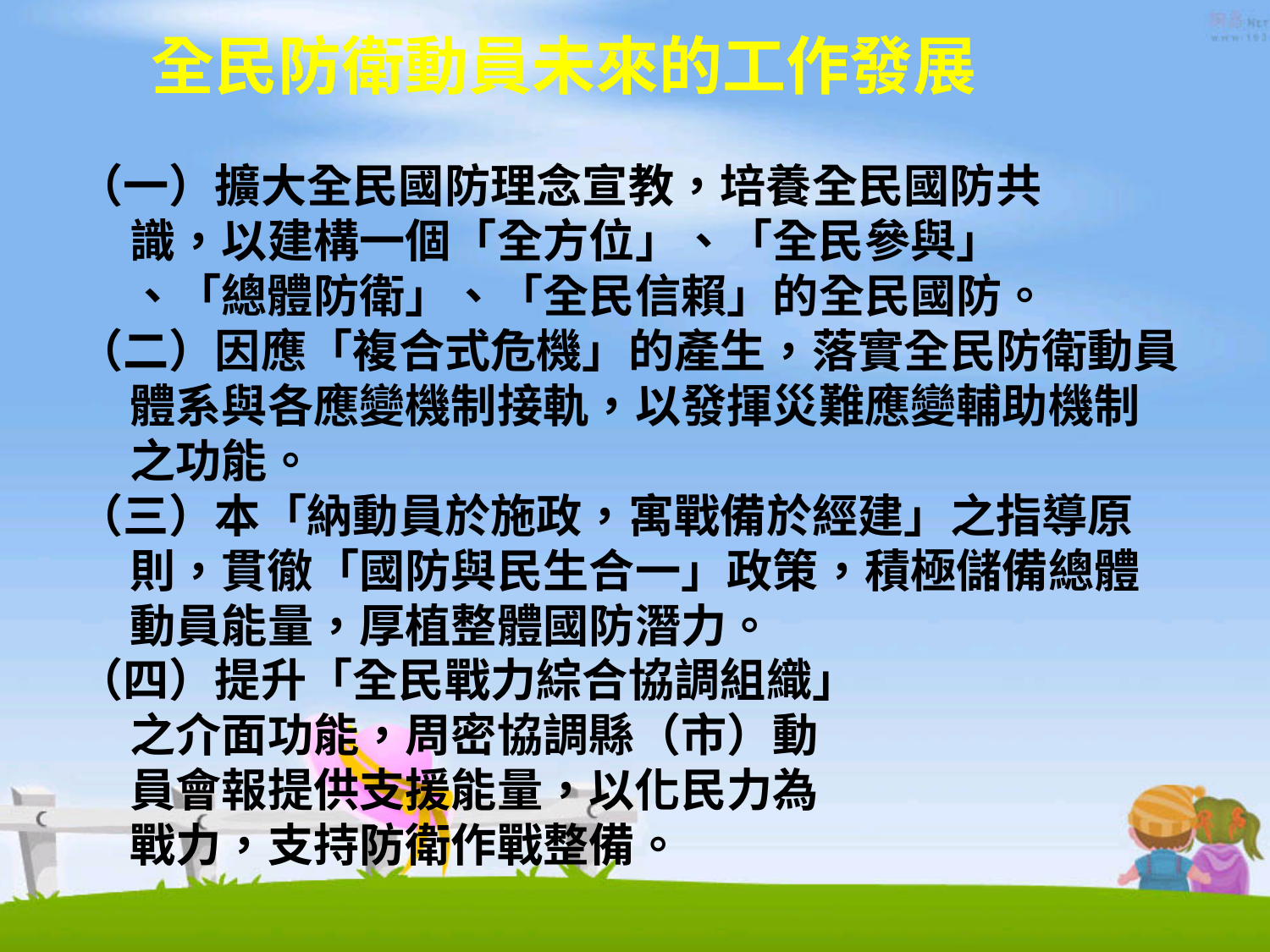

全民防衛動員未來的工作發展
（一）擴大全民國防理念宣教，培養全民國防共
    識，以建構一個「全方位」、「全民參與」
    、「總體防衛」、「全民信賴」的全民國防。
（二）因應「複合式危機」的產生，落實全民防衛動員
    體系與各應變機制接軌，以發揮災難應變輔助機制
    之功能。
（三）本「納動員於施政，寓戰備於經建」之指導原
    則，貫徹「國防與民生合一」政策，積極儲備總體
    動員能量，厚植整體國防潛力。
（四）提升「全民戰力綜合協調組織」
    之介面功能，周密協調縣（市）動
    員會報提供支援能量，以化民力為
    戰力，支持防衛作戰整備。